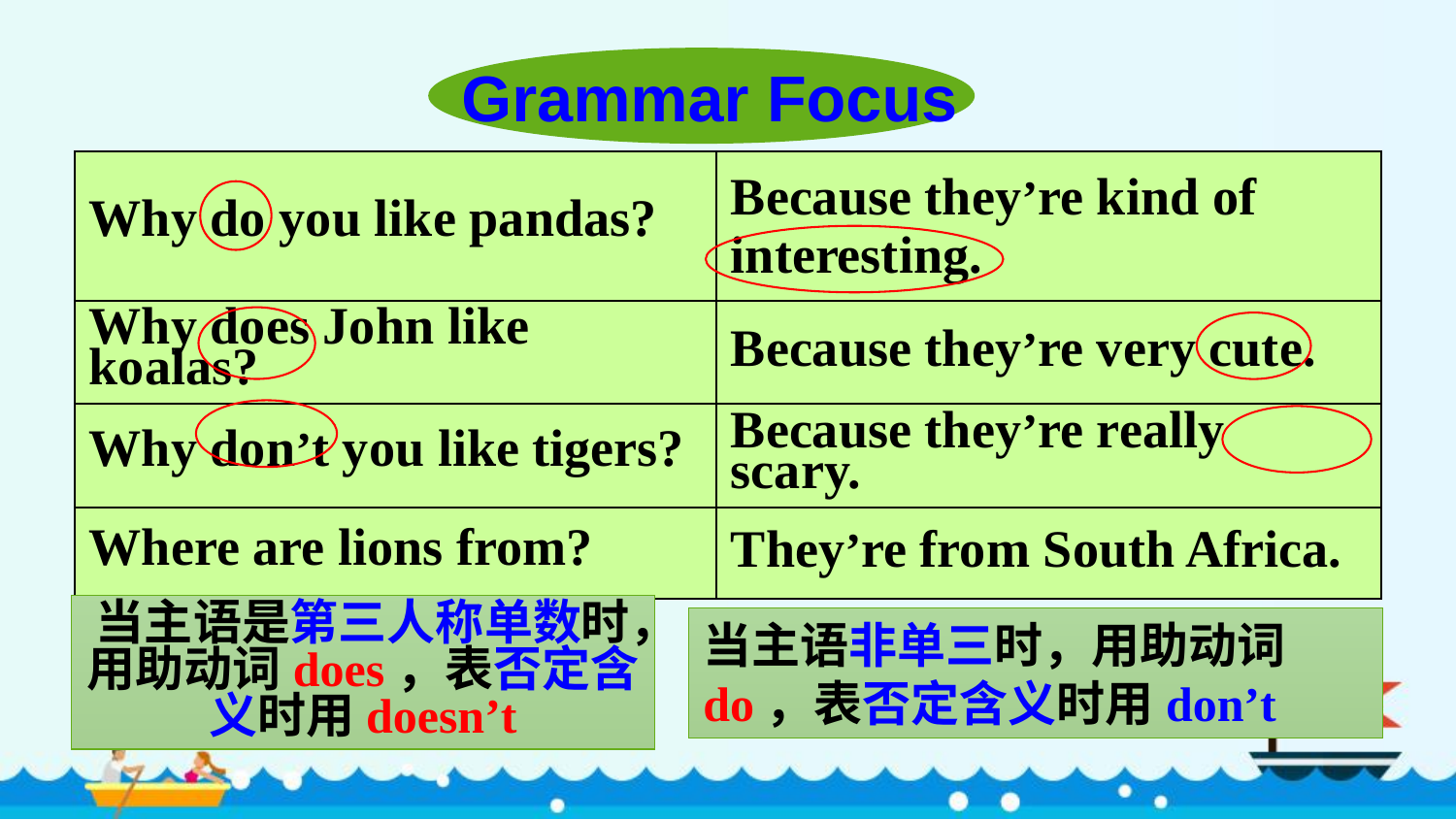

Grammar Focus
| Why do you like pandas? | Because they’re kind of interesting. |
| --- | --- |
| Why does John like koalas? | Because they’re very cute. |
| Why don’t you like tigers? | Because they’re really scary. |
| Where are lions from? | They’re from South Africa. |

当主语是第三人称单数时，用助动词does，表否定含义时用doesn’t
当主语非单三时，用助动词do，表否定含义时用don’t